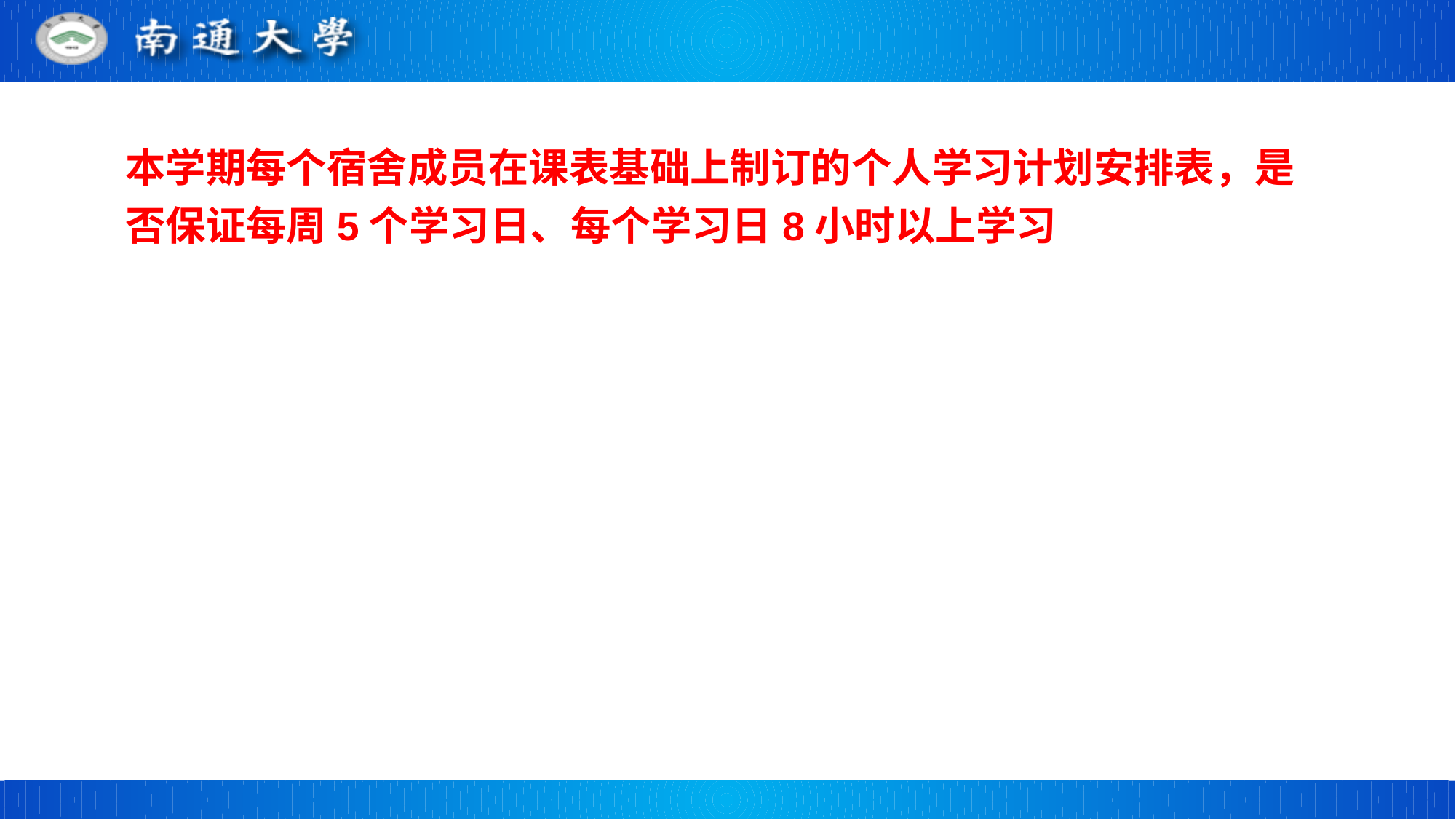

本学期每个宿舍成员在课表基础上制订的个人学习计划安排表，是否保证每周5个学习日、每个学习日8小时以上学习